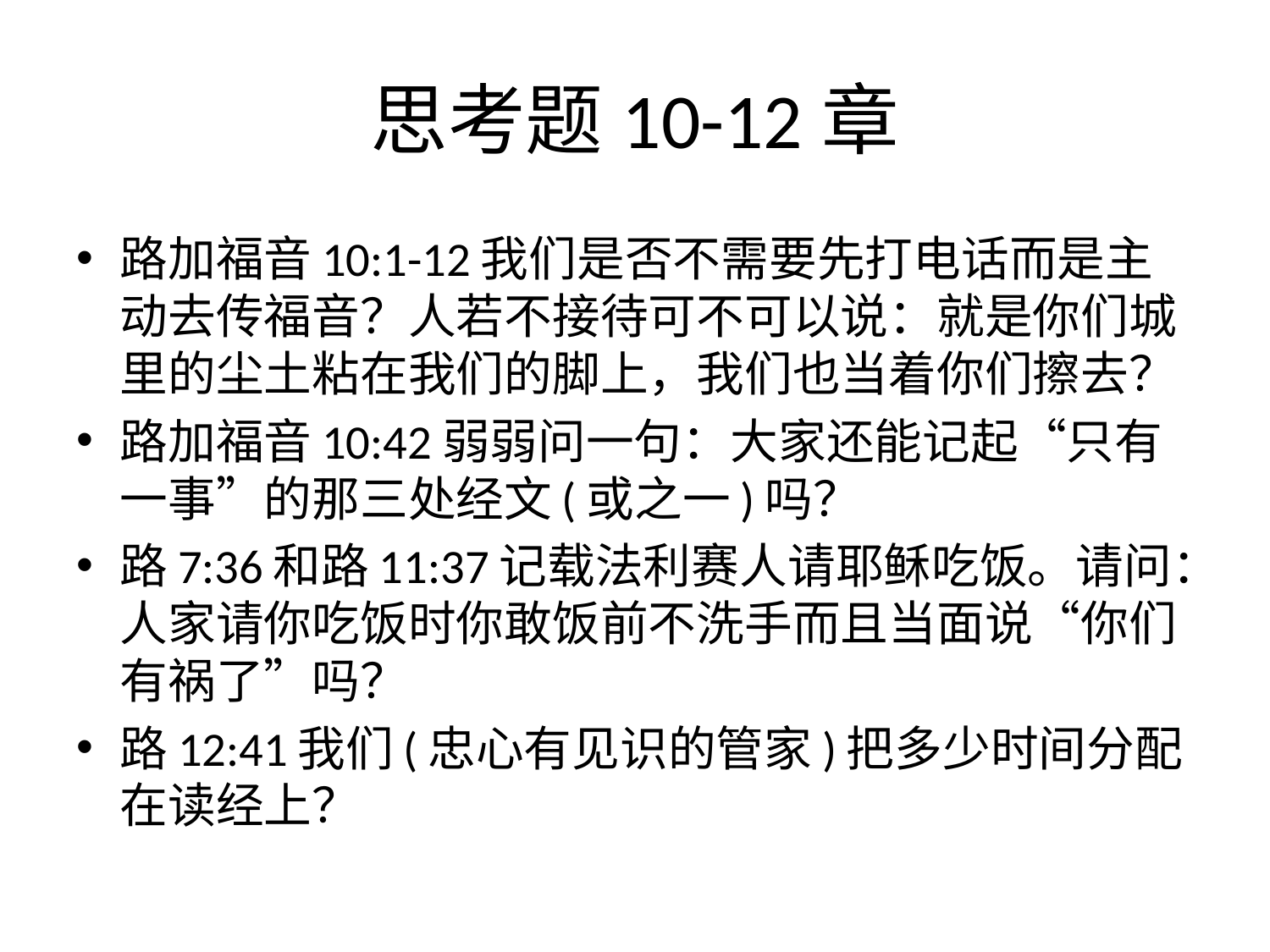

# 思考题10-12章
路加福音10:1-12我们是否不需要先打电话而是主动去传福音？人若不接待可不可以说：就是你们城里的尘土粘在我们的脚上，我们也当着你们擦去？
路加福音10:42弱弱问一句：大家还能记起“只有一事”的那三处经文(或之一)吗？
路7:36和路11:37记载法利赛人请耶稣吃饭。请问：人家请你吃饭时你敢饭前不洗手而且当面说“你们有祸了”吗？
路12:41我们(忠心有见识的管家)把多少时间分配在读经上？